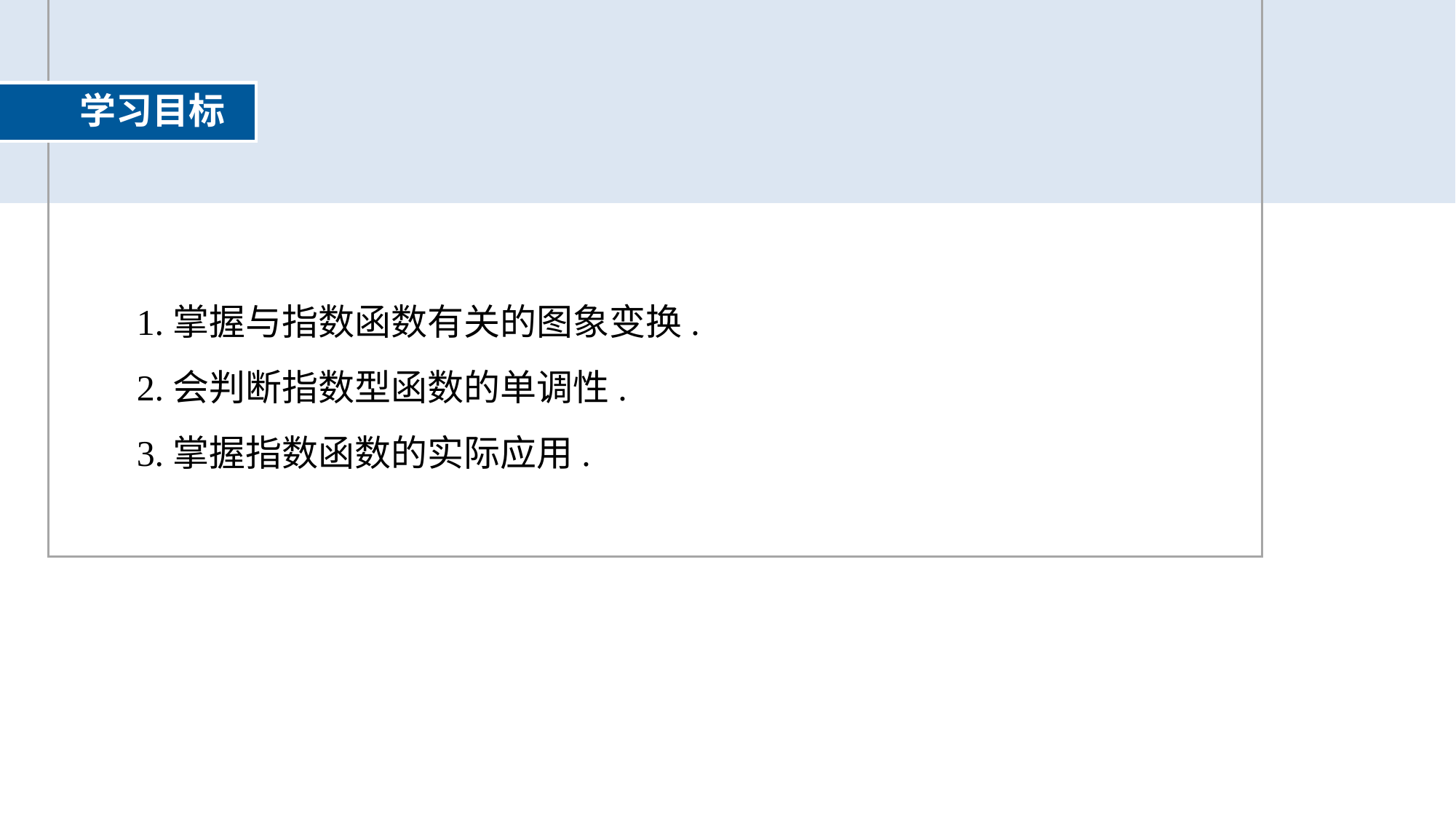

学习目标

1.掌握与指数函数有关的图象变换.
2.会判断指数型函数的单调性.
3.掌握指数函数的实际应用.